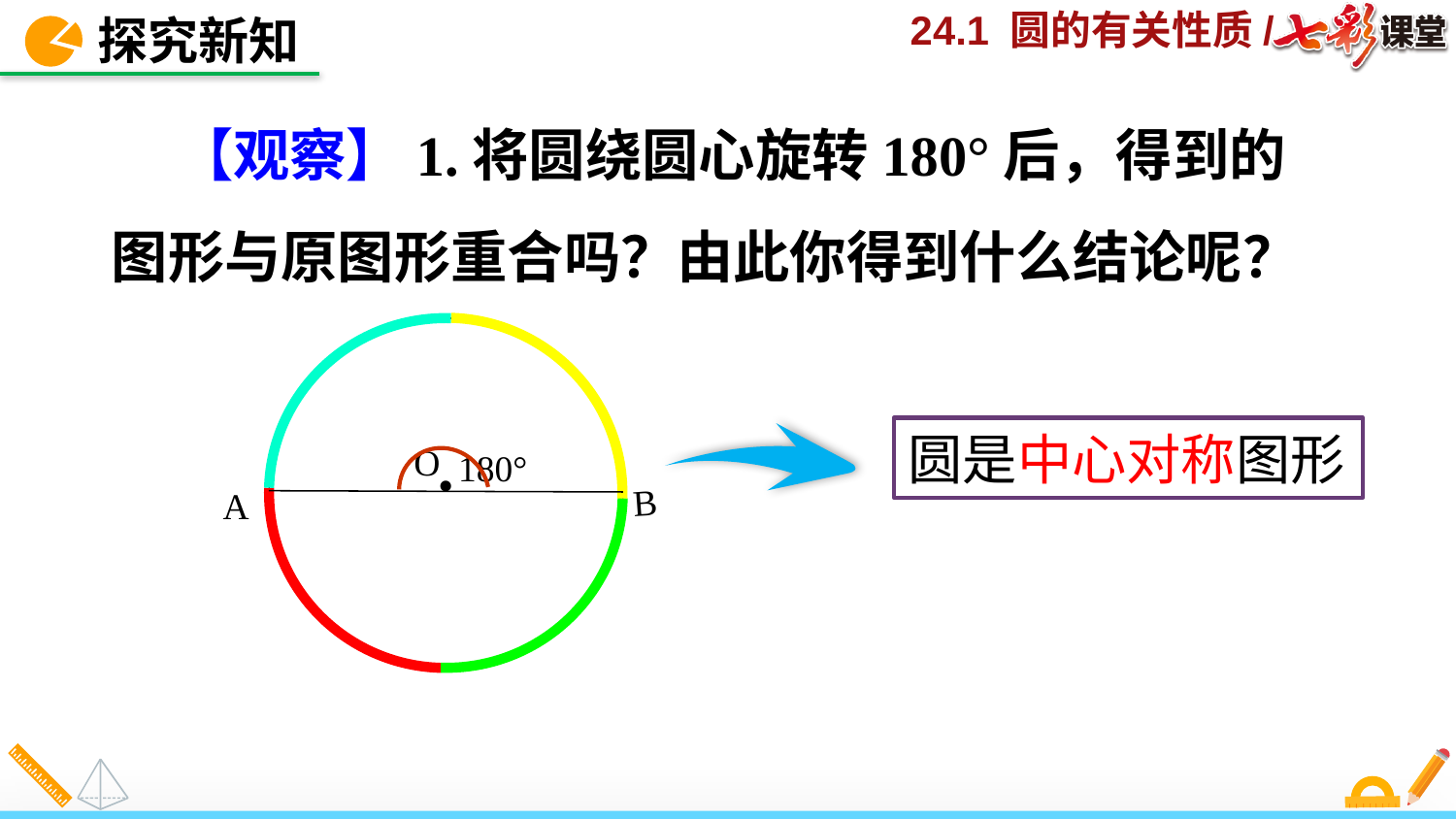

探究新知

    【观察】1.将圆绕圆心旋转180°后，得到的图形与原图形重合吗？由此你得到什么结论呢？

.
O

180°

B
A

圆是中心对称图形